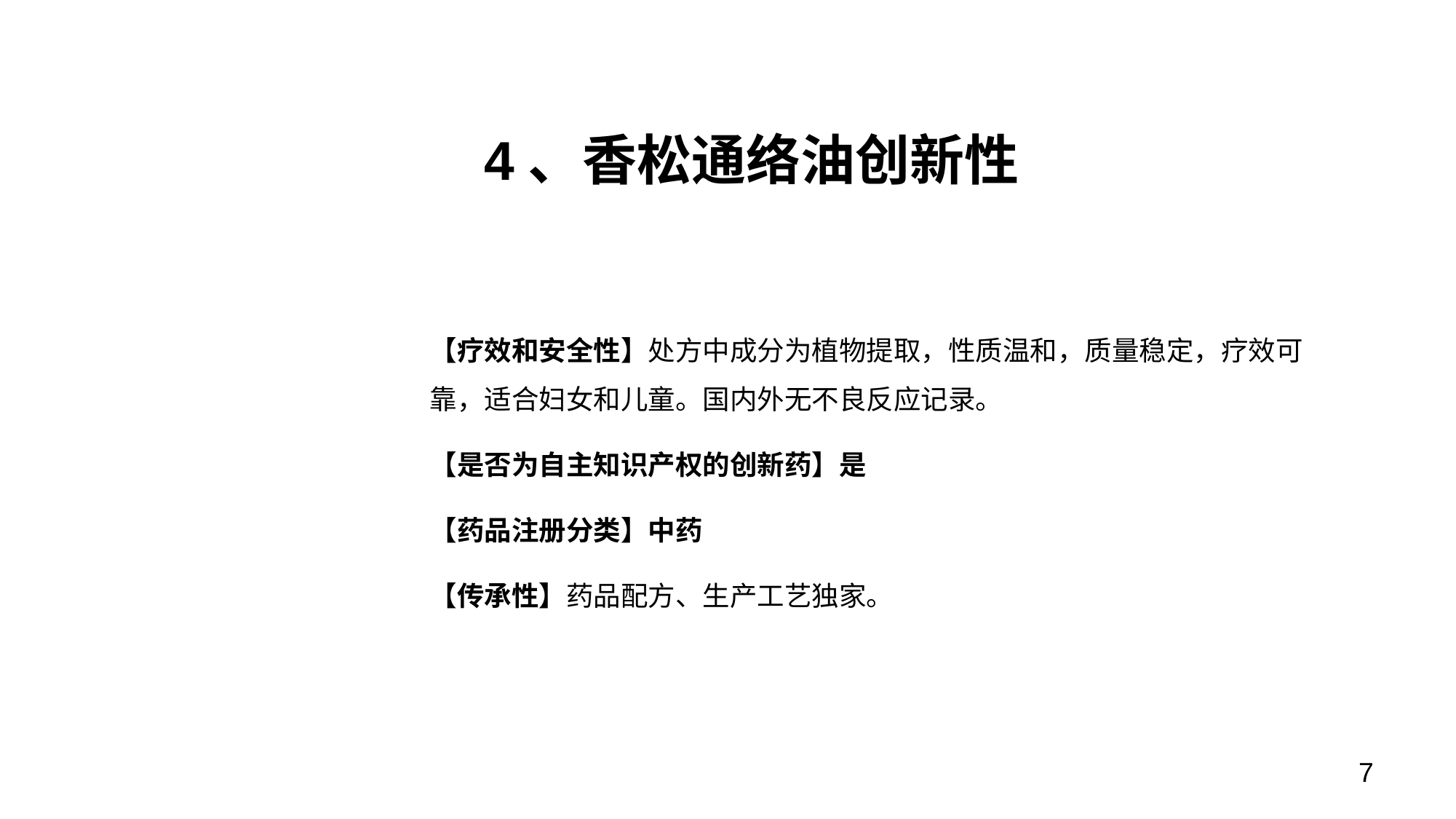

4、香松通络油创新性
【疗效和安全性】处方中成分为植物提取，性质温和，质量稳定，疗效可
靠，适合妇女和儿童。国内外无不良反应记录。
【是否为自主知识产权的创新药】是
【药品注册分类】中药
【传承性】药品配方、生产工艺独家。
7